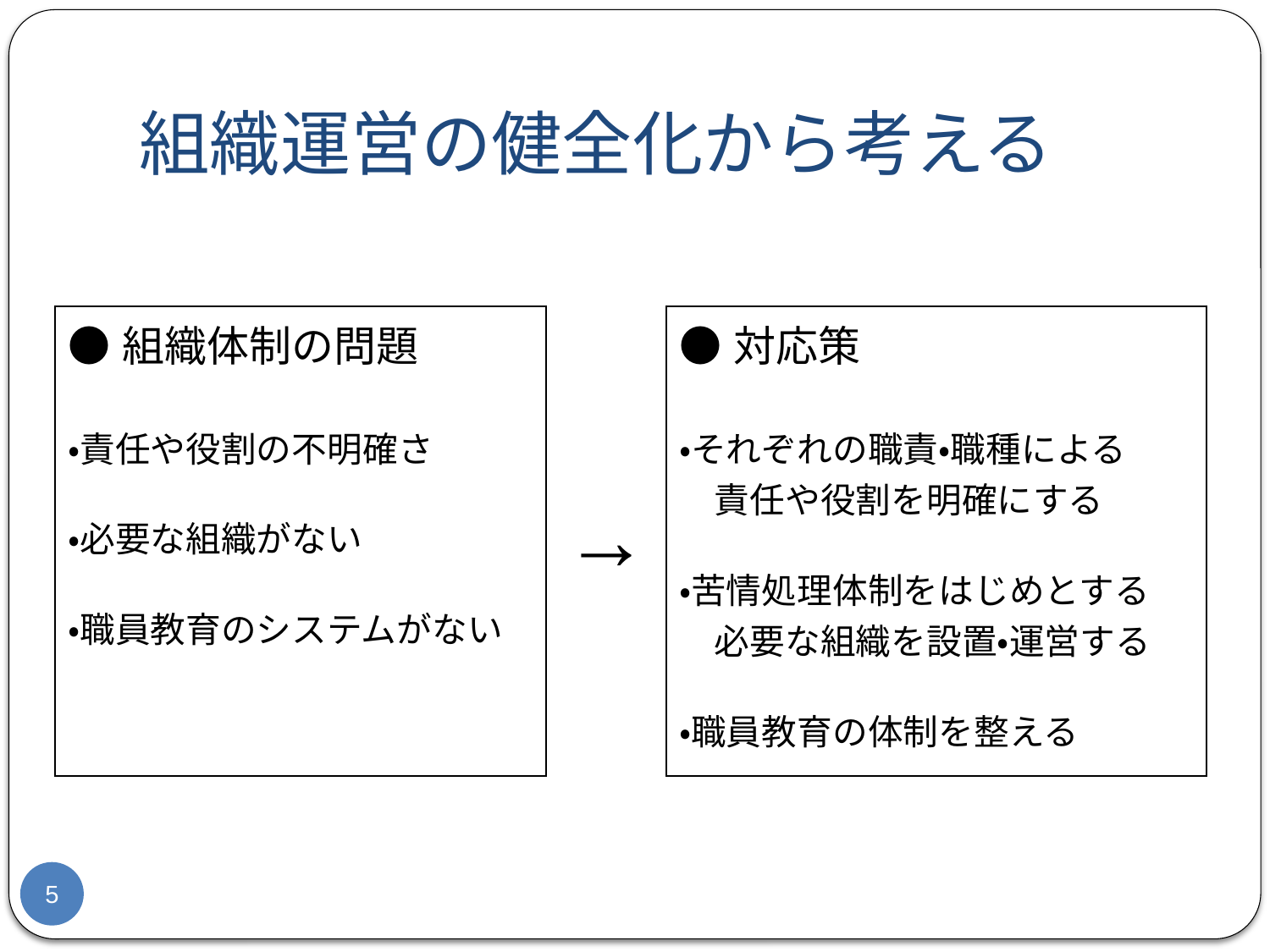

# 組織運営の健全化から考える
| ●組織体制の問題 ・責任や役割の不明確さ ・必要な組織がない ・職員教育のシステムがない | → | ●対応策 ・それぞれの職責・職種による 　責任や役割を明確にする ・苦情処理体制をはじめとする 　必要な組織を設置・運営する ・職員教育の体制を整える |
| --- | --- | --- |
5